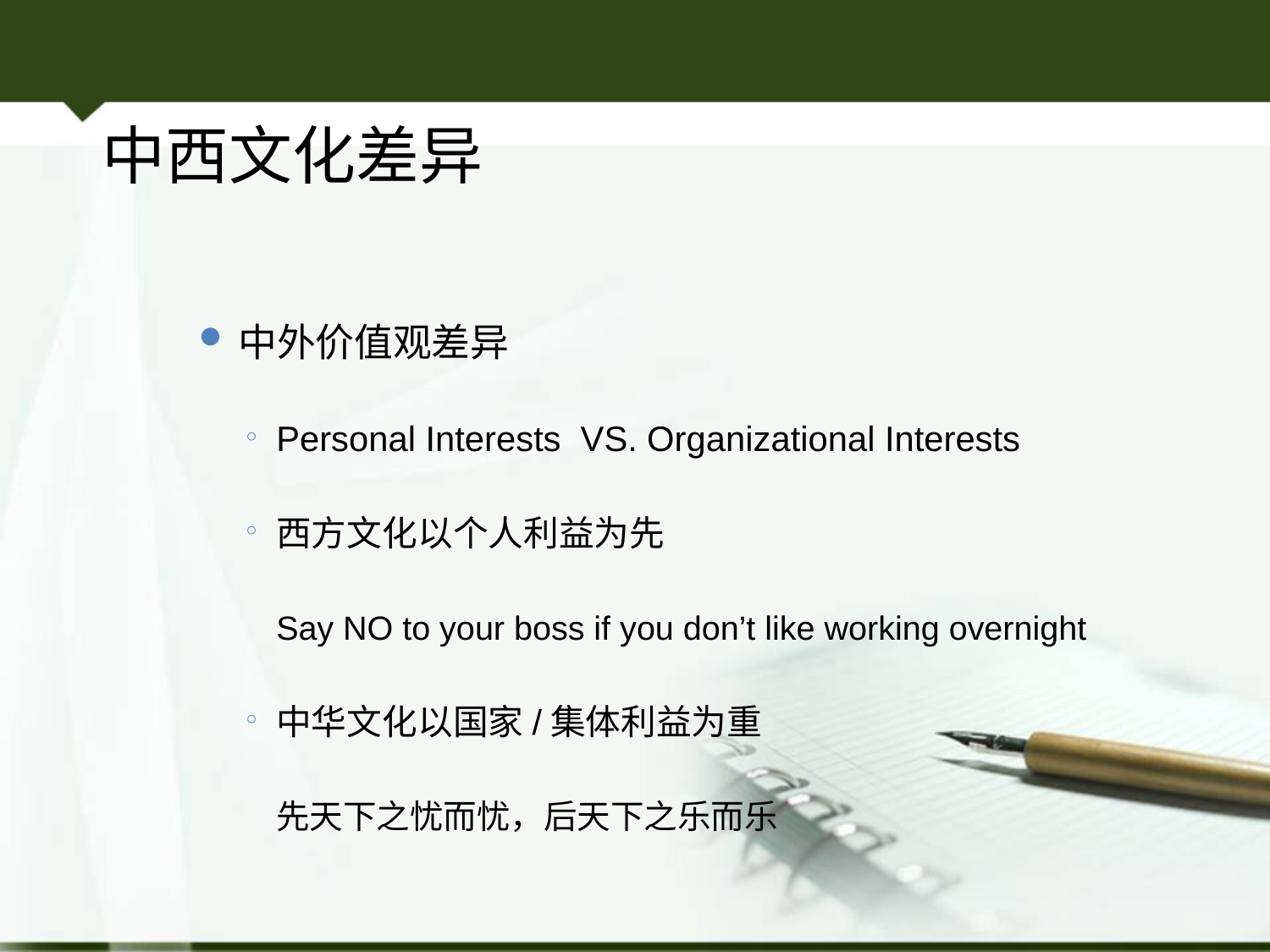

中西文化差异
中外价值观差异
Personal Interests  VS. Organizational Interests
西方文化以个人利益为先
	Say NO to your boss if you don’t like working overnight
中华文化以国家/集体利益为重
	先天下之忧而忧，后天下之乐而乐